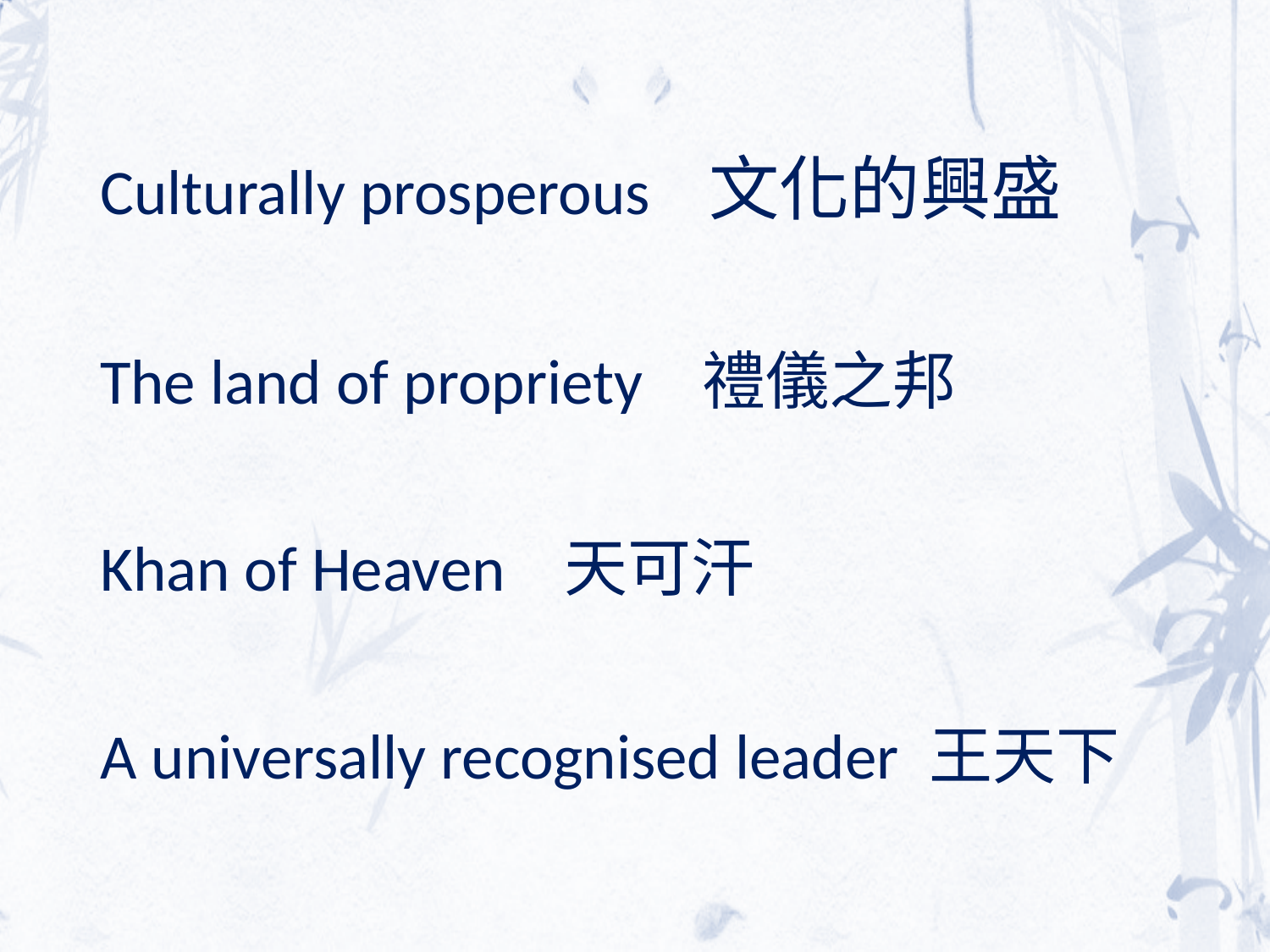

Culturally prosperous   文化的興盛

The land of propriety   禮儀之邦

Khan of Heaven   天可汗

A universally recognised leader 王天下